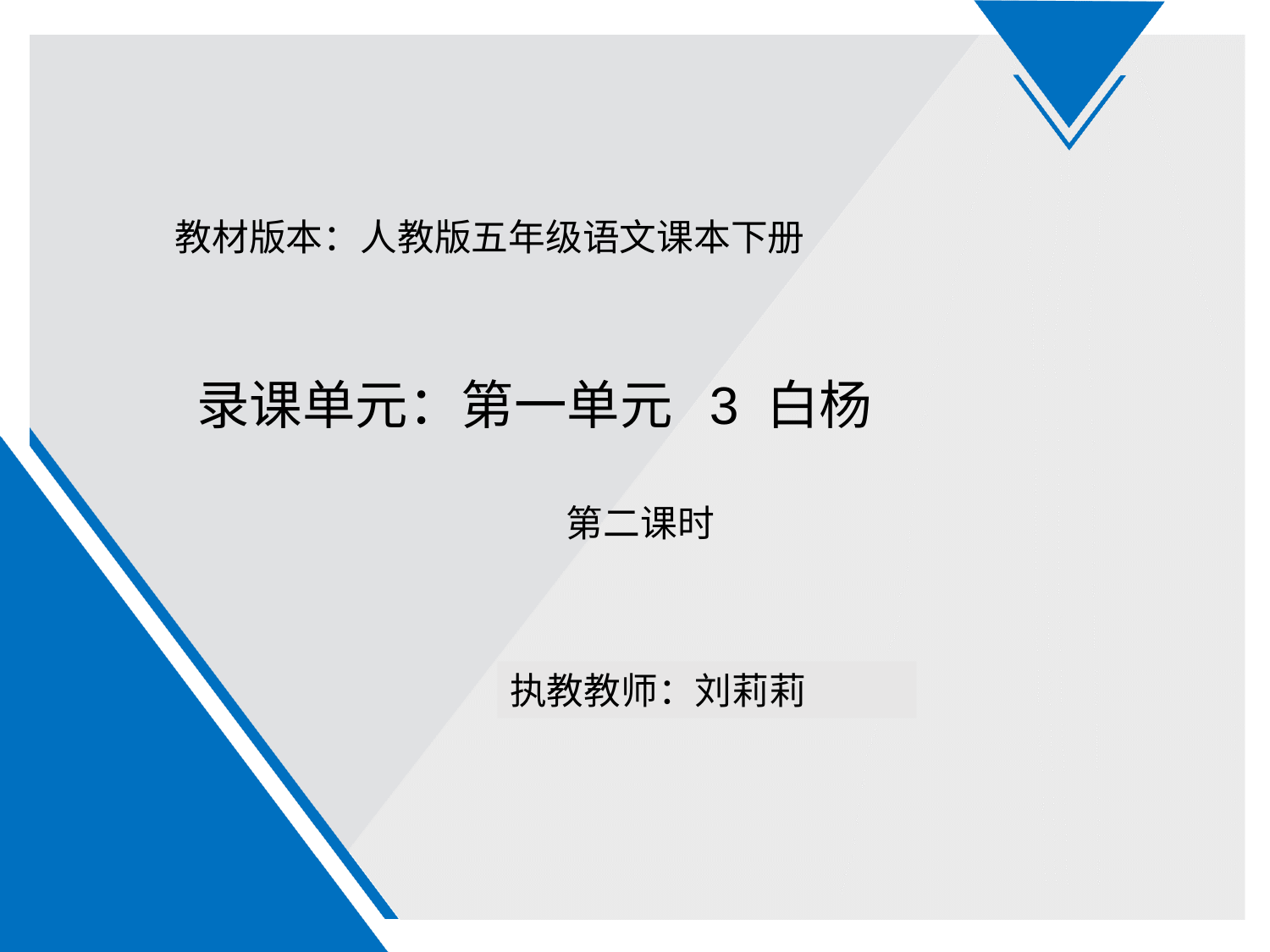

教材版本：人教版五年级语文课本下册
录课单元：第一单元  3 白杨
第二课时
执教教师：刘莉莉